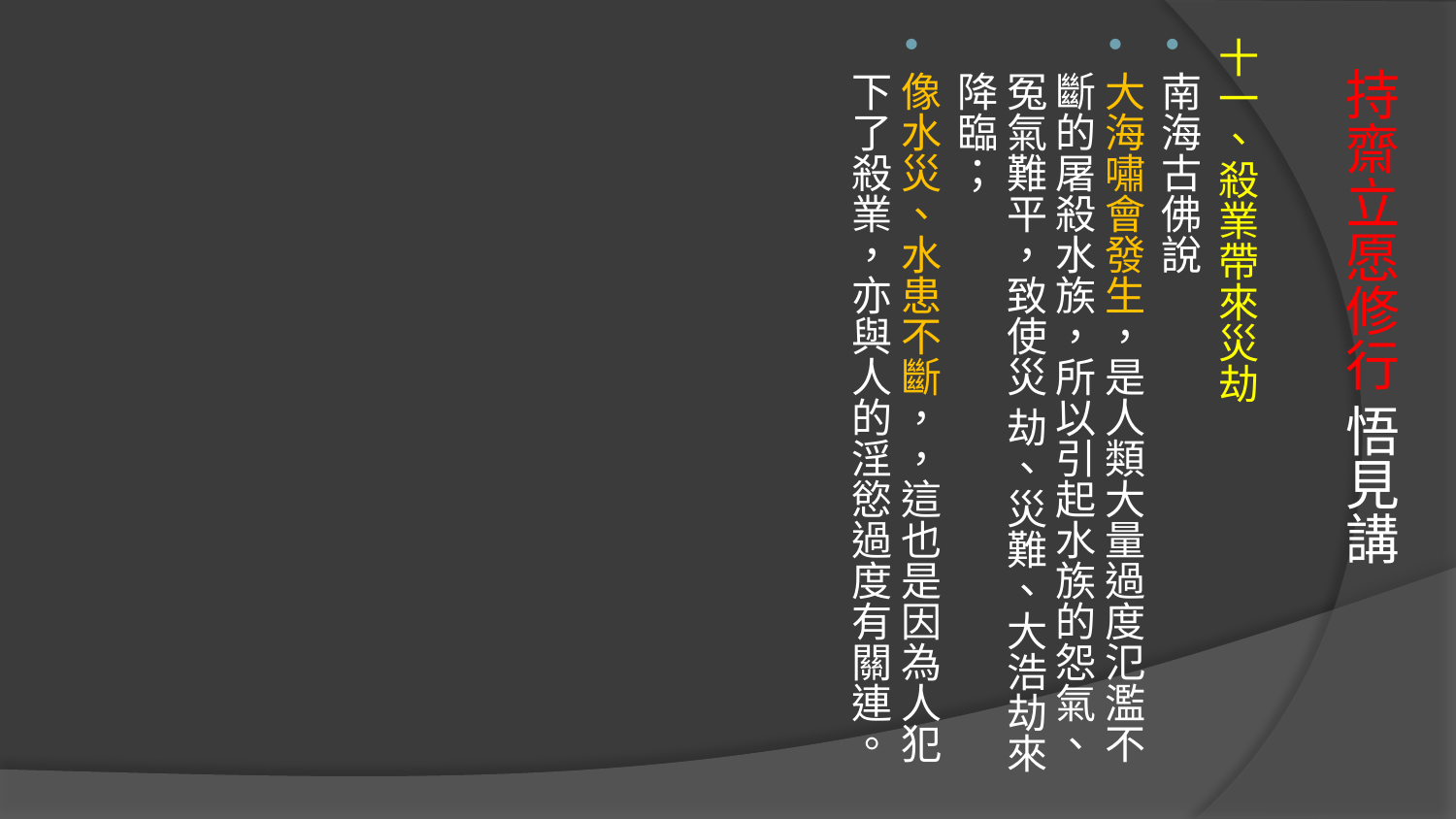

十一、殺業帶來災劫
南海古佛說
大海嘯會發生，是人類大量過度氾濫不斷的屠殺水族，所以引起水族的怨氣、冤氣難平，致使災 劫、災難、大浩劫來降臨；
像水災、水患不斷，，這也是因為人犯下了殺業，亦與人的淫慾過度有關連。

# 持齋立愿修行 悟見講